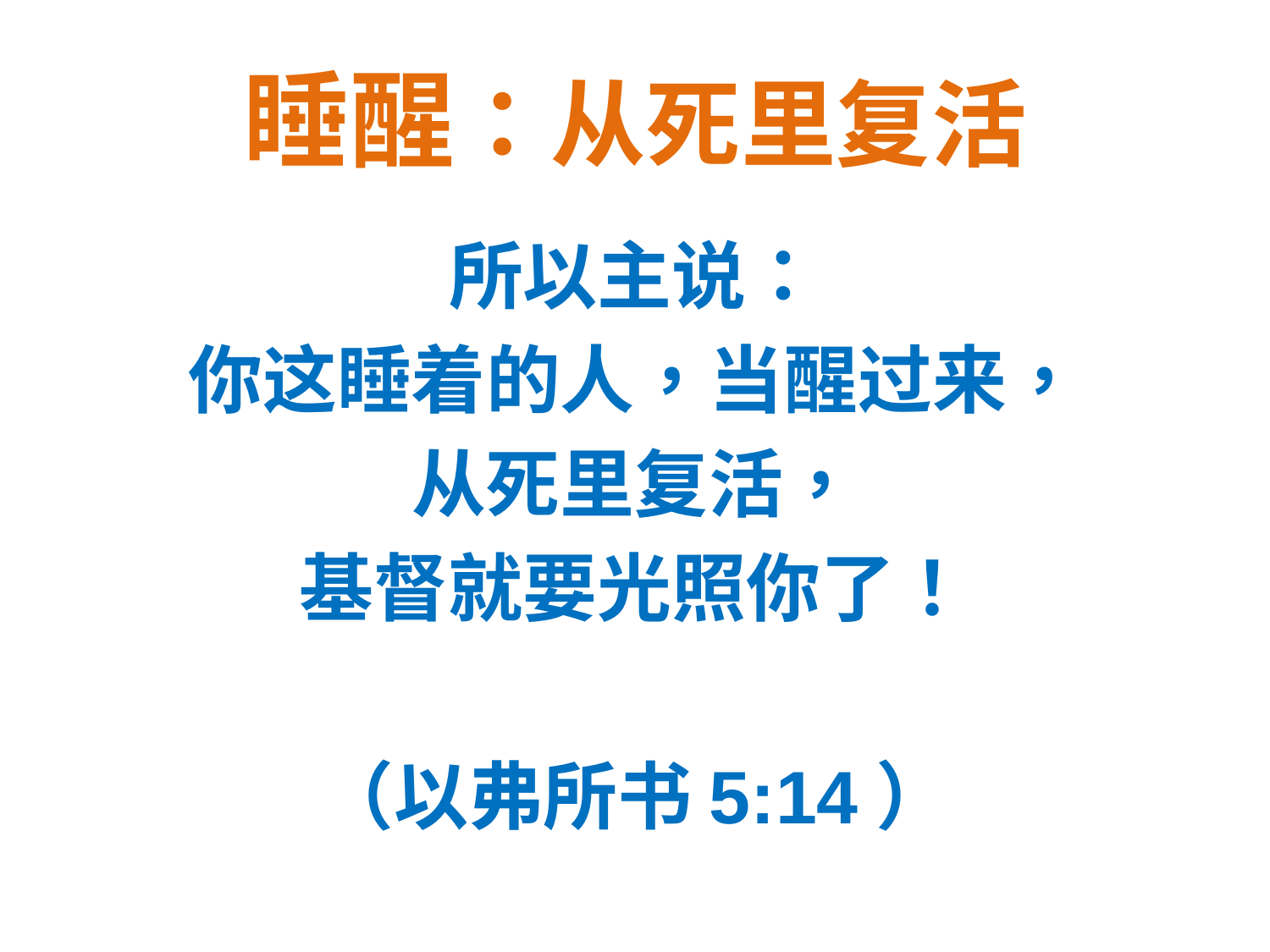

# 睡醒：从死里复活
所以主说：
你这睡着的人，当醒过来，
从死里复活，
基督就要光照你了！

（以弗所书5:14）